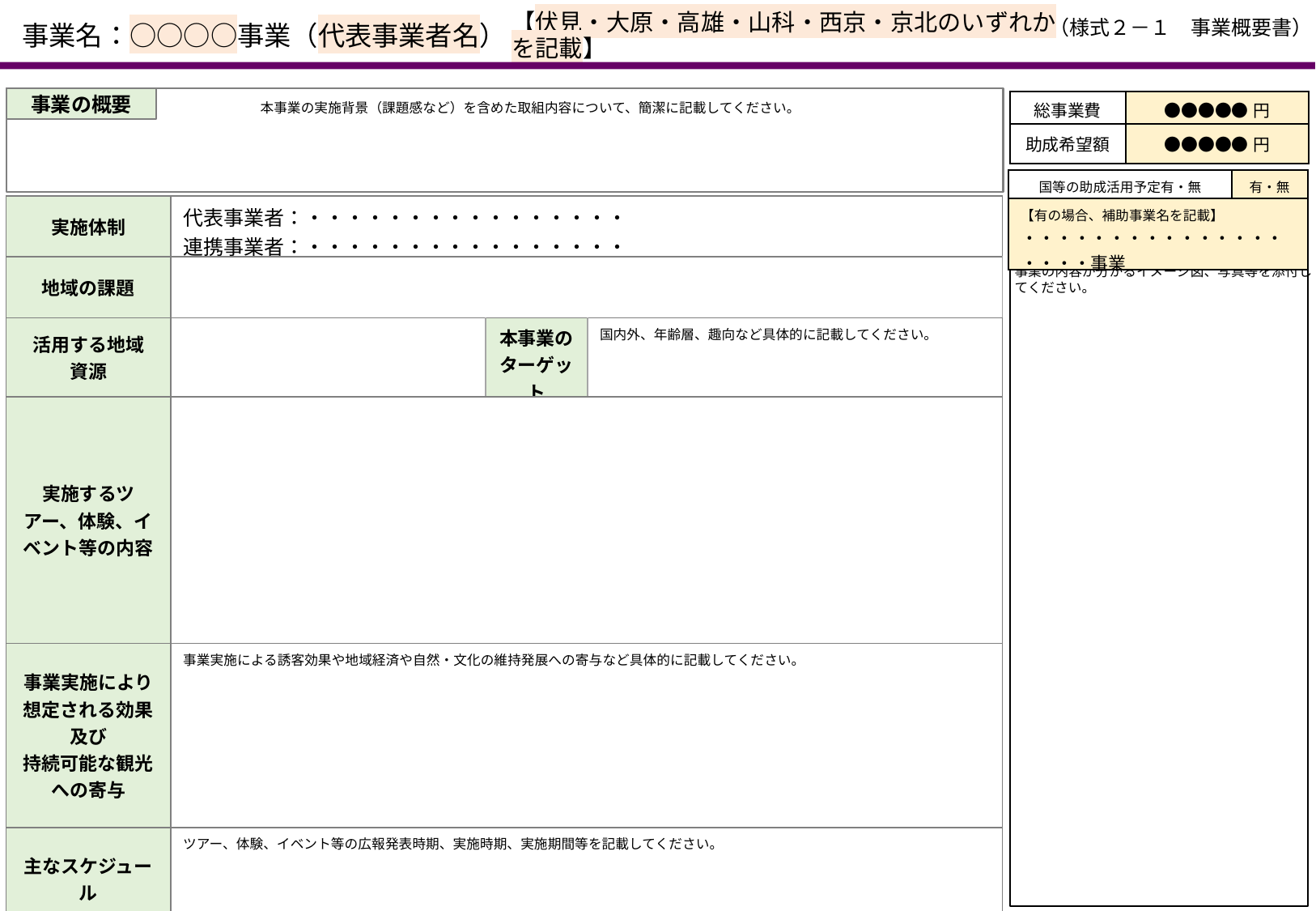

【伏見・大原・高雄・山科・西京・京北のいずれかを記載】
# 事業名：○○○○事業（代表事業者名）
（様式２－１　事業概要書）

　　　　　　　　　　　　　本事業の実施背景（課題感など）を含めた取組内容について、簡潔に記載してください。
事業の概要
| 総事業費 | ●●●●●円 |
| --- | --- |
| 助成希望額 | ●●●●●円 |
| 国等の助成活用予定有・無 | 有・無 |
| --- | --- |
| 【有の場合、補助事業名を記載】 ・・・・・・・・・・・・・・・・・・・事業 |  |
| 実施体制 | 代表事業者：・・・・・・・・・・・・・・・・ 連携事業者：・・・・・・・・・・・・・・・・ |  |  |
| --- | --- | --- | --- |
| 地域の課題 |  |  |  |
| 活用する地域 資源 |  | 本事業の ターゲット | 国内外、年齢層、趣向など具体的に記載してください。 |
| 実施するツアー、体験、イベント等の内容 |  |  |  |
| 事業実施により 想定される効果 及び 持続可能な観光 への寄与 | 事業実施による誘客効果や地域経済や自然・文化の維持発展への寄与など具体的に記載してください。 |  |  |
| 主なスケジュール | ツアー、体験、イベント等の広報発表時期、実施時期、実施期間等を記載してください。 |  |  |
事業の内容が分かるイメージ図、写真等を添付してください。